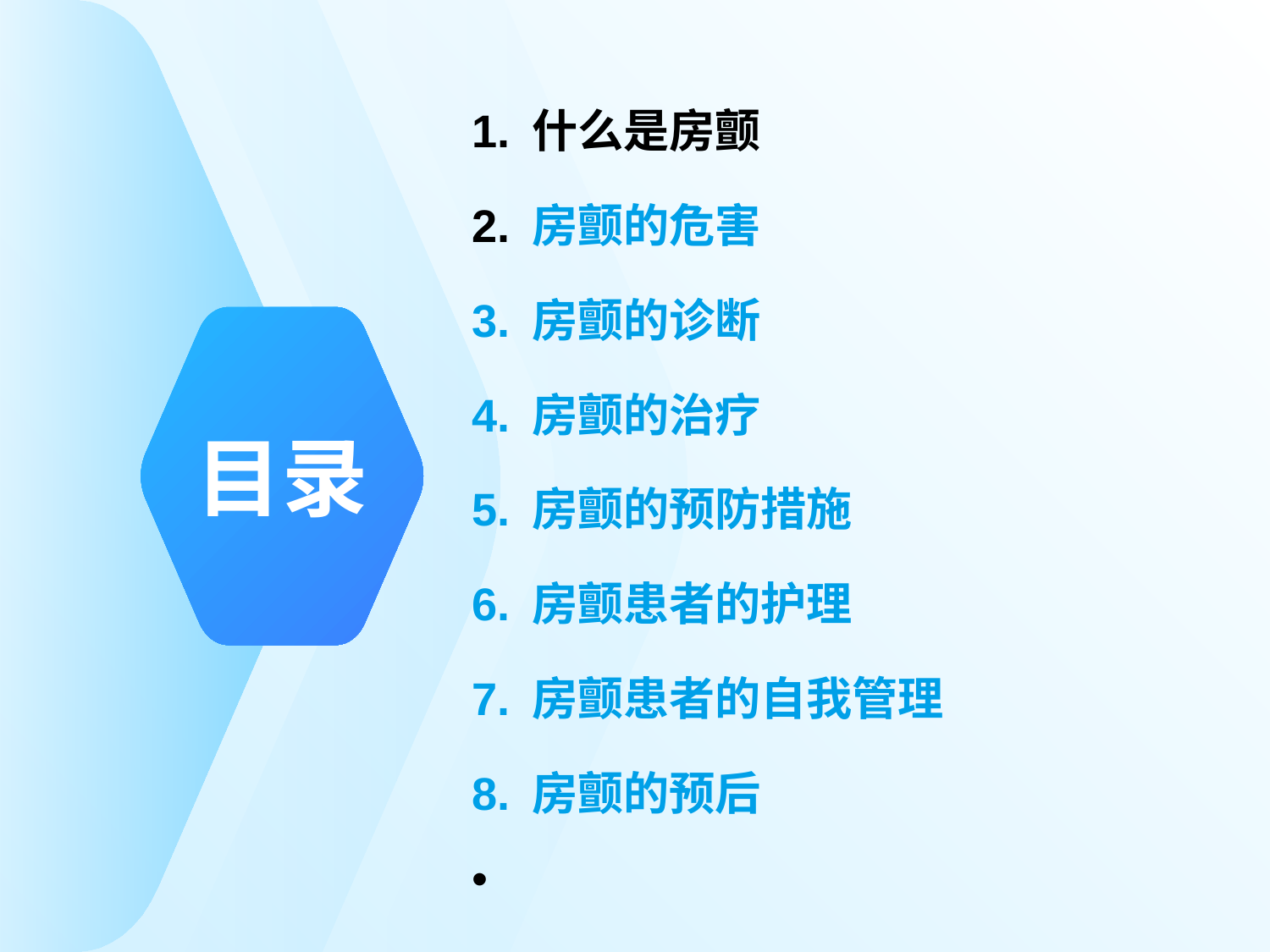

1. 什么是房颤
2. 房颤的危害
3. 房颤的诊断
4. 房颤的治疗
5. 房颤的预防措施
6. 房颤患者的护理
7. 房颤患者的自我管理
8. 房颤的预后

# 目录